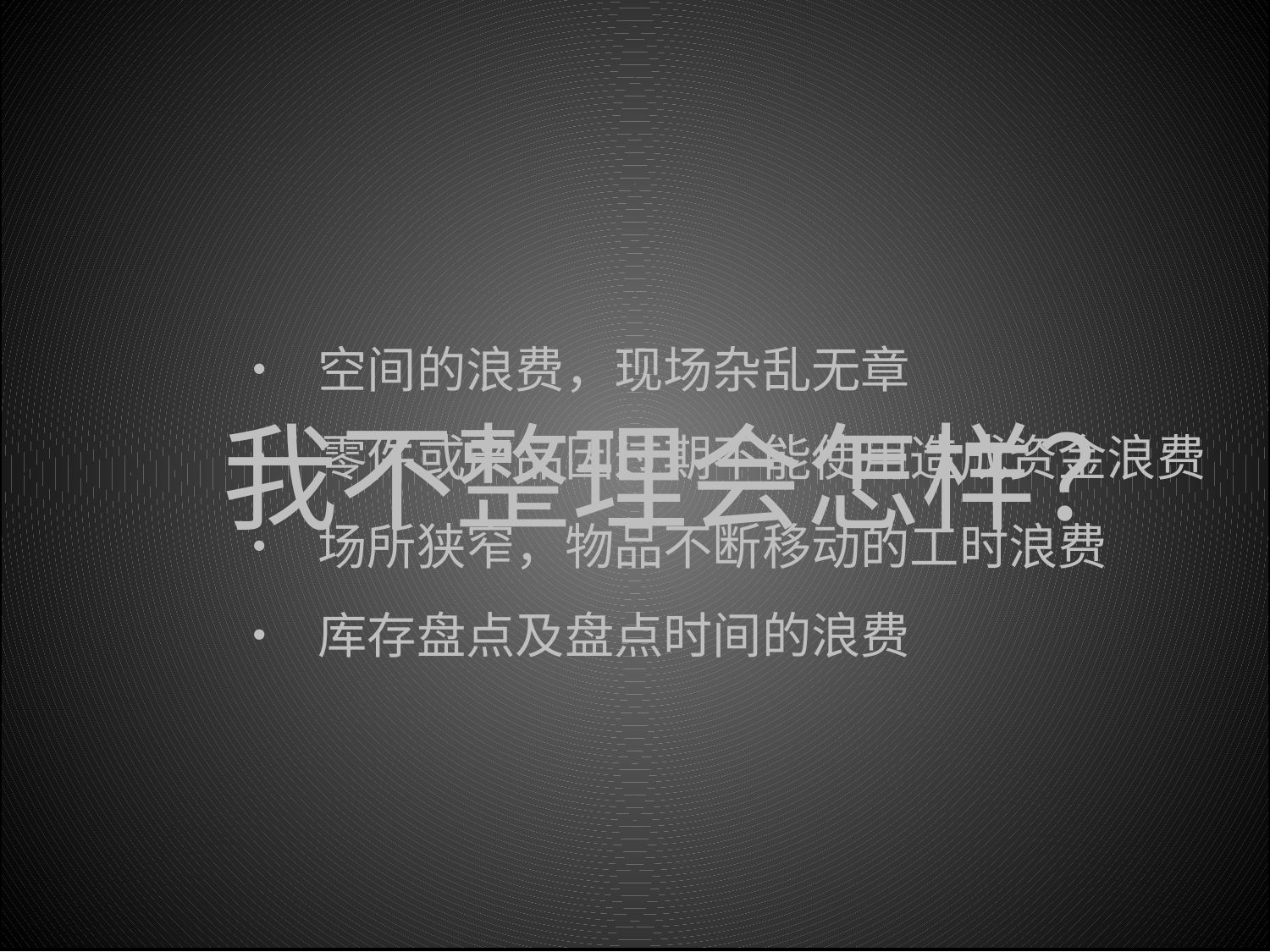

我不整理会怎样？

•  空间的浪费，现场杂乱无章
•  零件或产品因过期不能使用造成资金浪费
•  场所狭窄，物品不断移动的工时浪费
•  库存盘点及盘点时间的浪费